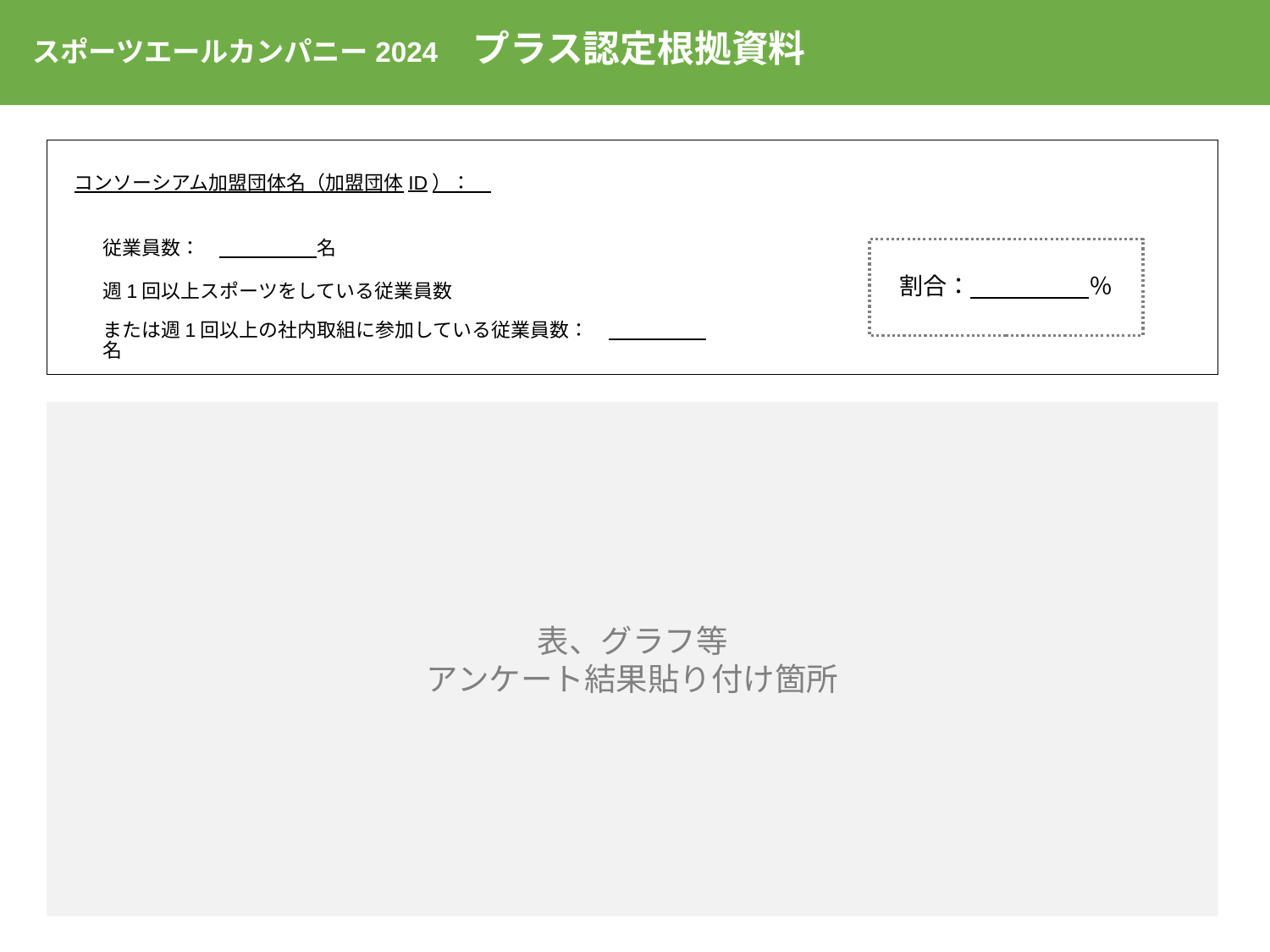

スポーツエールカンパニー2024　プラス認定根拠資料

コンソーシアム加盟団体名（加盟団体ID）：
従業員数：　　　　　　名
割合：　　　　　％
週1回以上スポーツをしている従業員数
または週1回以上の社内取組に参加している従業員数：　　　　　　名
表、グラフ等
アンケート結果貼り付け箇所